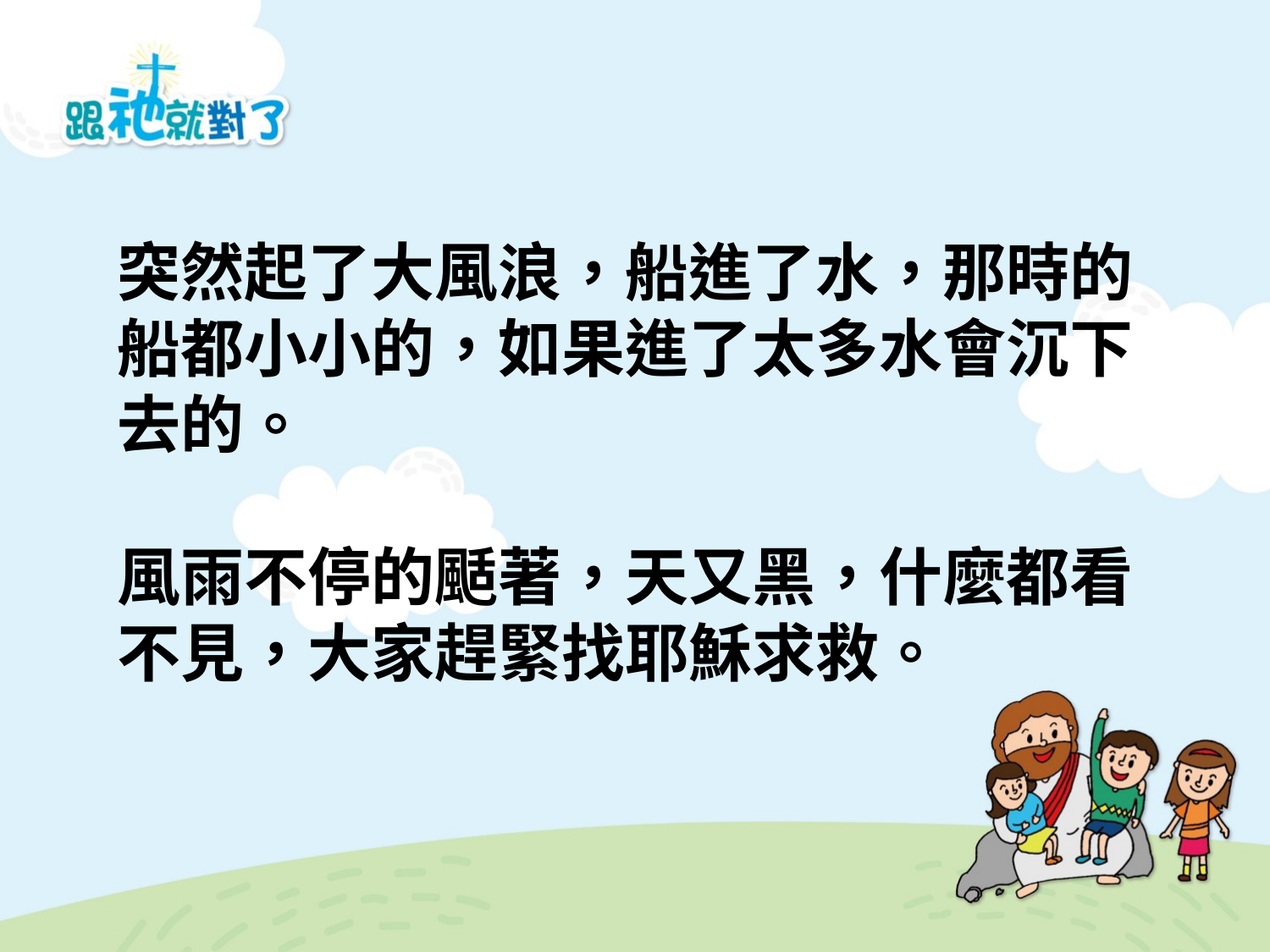

突然起了大風浪，船進了水，那時的船都小小的，如果進了太多水會沉下去的。

風雨不停的颳著，天又黑，什麼都看不見，大家趕緊找耶穌求救。